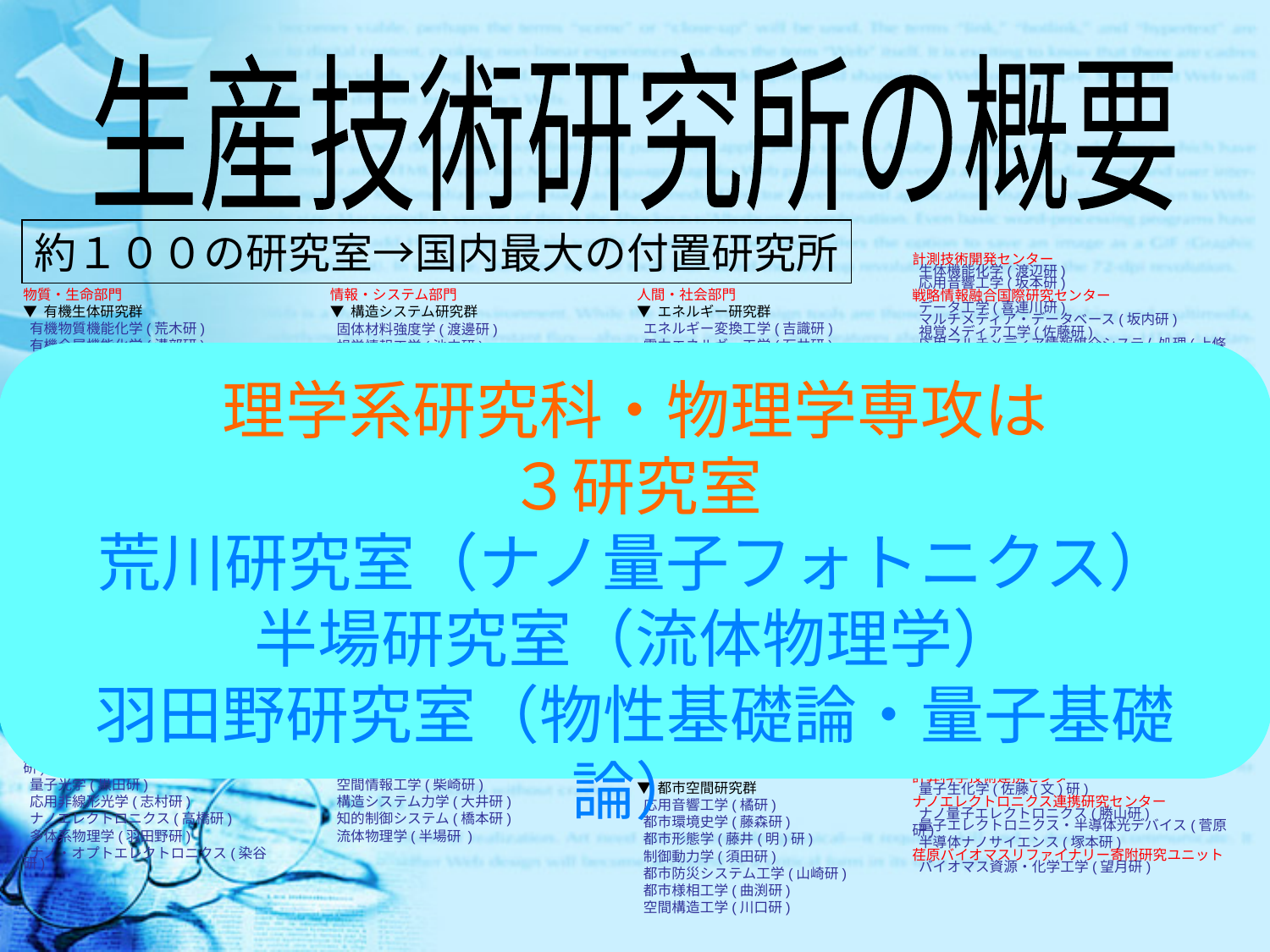

生産技術研究所の概要
約１００の研究室→国内最大の付置研究所
計測技術開発センター
 生体機能化学(渡辺研)
 応用音響工学(坂本研)
戦略情報融合国際研究センター
 データ工学(喜連川研)
 マルチメディア・データベース(坂内研)
 視覚メディア工学(佐藤研)
 応用マルチメディア情報媒介システム処理(上條研)
材料界面マイクロ工学研究センター
 複合材料学(香川研)
 機能物質化学(宮山研)
 界面表層物性(酒井研)
 ナノ界面工学(朱研)
海中工学研究センター
 海中ロボット学(浦研)
 海洋音響システム工学(浅田研)
 海中海底工学(高川研)
 海中信号処理工学(バール研)
 海洋環境工学(林(昌)研)
 海中バイオメカトロニクス(藤井（輝）研)
マイクロメカトロニクス国際研究センター
 マイクロ・ナノメカトロニクス(藤田（博）研)
 応用マイクロシステム工学(コラール研)
 マイクロ加工．計測工学(増沢研)
 応用科学機器学(川勝研)
 マイクロ要素構成学(金研)
 マイクロマシンシステム工学(年吉研)
 マイクロメカニズム(竹内研)
都市基盤安全工学国際研究センター(ICUS/INCEDE)
 建設複合材料学(魚本研)
 リモートセンシング(安岡研) (瀬戸島研) (ミスラ研)
 防災行政学(高橋(健)研)
 都市震災軽減工学(目黒研)
 サステナブル都市環境工学(大岡研)
 建設材料マネジメント(加藤（佳）研)
高次協調モデリング客員部門
 (寒川研)
 透層建築学(伊東研)
 地震工学(室野研)
複合精密加工システム寄附研究部門
 マイクロ加工科学(河田研)
 複合精密加工学(榎本研)
計算科学技術連携センター
 量子生化学(佐藤(文)研)
ナノエレクトロニクス連携研究センター
 ナノ量子エレクトロニクス(勝山研)
 量子エレクトロニクス・半導体光デバイス(菅原研)
 半導体ナノサイエンス(塚本研)
荏原バイオマスリファイナリー寄附研究ユニット
 バイオマス資源・化学工学(望月研)
物質・生命部門
▼ 有機生体研究群
 有機物質機能化学(荒木研)
 有機金属機能化学(溝部研)
 複雑流体物性(田中研)
 環境・化学工学(迫田研)
 バイオマテリアル工学(畑中研)
 応用セラミック物性(岸本研)
 有機合成化学(工藤研)
 生体分子メカニクス(野地研)
▼ マイクロ材料研究群
 応用材料科学(七尾研)
 真空物理学(岡野研)
 フォノン物理(高木研)
 無機プラズマ合成(光田研)
 表面界面物性(福谷研)
 ▼ マクロ材料研究群
 焼結材料学(林研)
 エネルギー変換材料(小田研)
 材料強度物性(枝川研)
コンクリート機能・循環工学(岸研)
▼ 次世代デバイス研究群
 先端電子デバイス工学(榊研)
 量子ナノデバイス工学・
  ナノオプトエレクトロニクス
  (荒川・染谷研)
 量子半導体エレクトロニクス(平川研)
 集積デバイスエンジニアリング(平本研)
 量子光学(黒田研)
 応用非線形光学(志村研)
 ナノエレクトロニクス(高橋研)
 多体系物理学(羽田野研)
 ナノ・オプトエレクトロニクス(染谷研)
情報・システム部門
▼ 構造システム研究群
 固体材料強度学(渡邊研)
 視覚情報工学(池内研)
 プラスチック成形加工学(横井研)
 プロジェクトのマネジメント
  建築生産(野城研)
 高次機能加工学(柳本研)
 信頼性工学(吉川研)
 高機能電気化学デバイス(立間研) (徳永研)
 社会情報システム工学(松浦研)
▼ システム制御研究群
 スマート構造学(藤田 隆史研)
 熱制御工学(西尾研)
 超精密加工学(谷研)
 電気制御システム工学(堀研)
 相変化熱工学(白樫研)
 ロボティクス(鈴木研)
▼ 情報統合研究群
 流動予測工学(小林研)
 情報通信システム(今井研)
 システムVLSI設計工学(桜井研)
 マルチメディア通信システム(瀬崎研)
 流動予測工学(谷口研)
 応用電気機械システム工学(新野研)
 ▼ 情報創生研究群
 乱流モデリング(吉澤研)
 マイクロ・ナノ材料分析学(尾張研)
 空間情報工学(柴崎研)
 構造システム力学(大井研)
 知的制御システム(橋本研)
 流体物理学(半場研 )
人間・社会部門
▼ エネルギー研究群
 エネルギー変換工学(吉識研)
 電力エネルギー工学(石井研)
 海事流体力学(木下研)
 循環材料学(前田研)
 熱流体システム制御工学(加藤(千)研)
▼ 循環資源研究群
 水資源工学(虫明研)
 エコデザイン学(山本研)
 材料・環境モデリング(安井研)
 臓器・生体システム工学(酒井康行研)
 循環資源・材料プロセス工学(岡部研)
 環境地球マネジメント(松村研)
 地球水循環システム(沖研)
 海洋生態系工学(北澤研)
▼ インフラストラクチャー研究群
 国際災害軽減学(須藤研)
 計算固体力学(都井研)
 耐震構造学(小長井研)
 建築都市環境工学(加藤(信)研)
 交通工学(桑原研)
 科学技術政策学(板倉研)
 水文・水資源工学(ヘーラト研)
 数値流体力学(大島研)
 基礎地盤工学(古関研)
 耐震工学(中埜研)
▼ 都市空間研究群
 応用音響工学(橘研)
 都市環境史学(藤森研)
 都市形態学(藤井(明)研)
 制御動力学(須田研)
 都市防災システム工学(山崎研)
 都市様相工学(曲渕研)
 空間構造工学(川口研)
理学系研究科・物理学専攻は
３研究室
荒川研究室（ナノ量子フォトニクス）
半場研究室（流体物理学）
羽田野研究室（物性基礎論・量子基礎論）